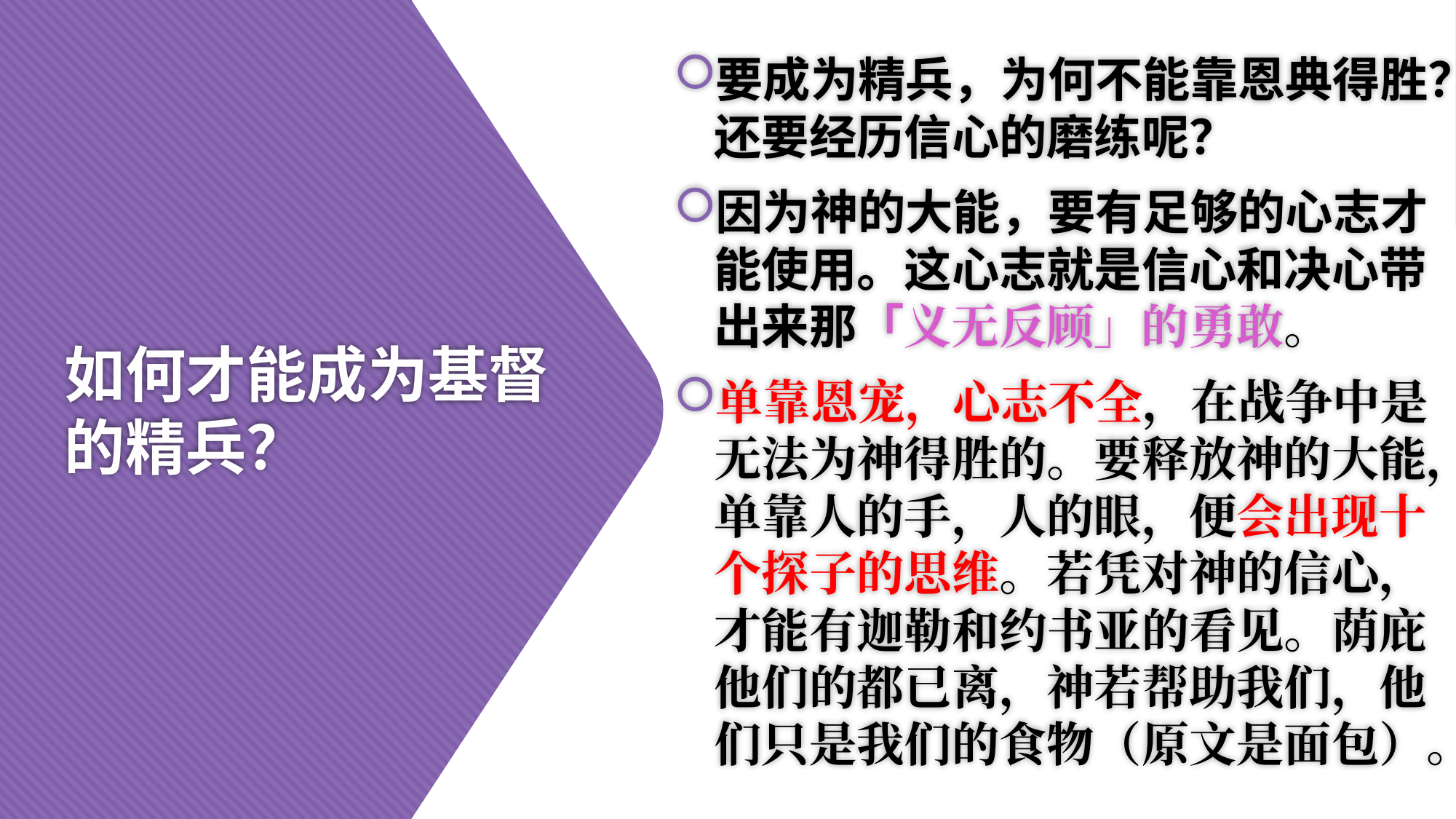

要成为精兵，为何不能靠恩典得胜？还要经历信心的磨练呢？
因为神的大能，要有足够的心志才能使用。这心志就是信心和决心带出来那「义无反顾」的勇敢。
单靠恩宠，心志不全，在战争中是无法为神得胜的。要释放神的大能，单靠人的手，人的眼，便会出现十个探子的思维。若凭对神的信心，才能有迦勒和约书亚的看见。荫庇他们的都已离，神若帮助我们，他们只是我们的食物（原文是面包）。

# 如何才能成为基督的精兵？